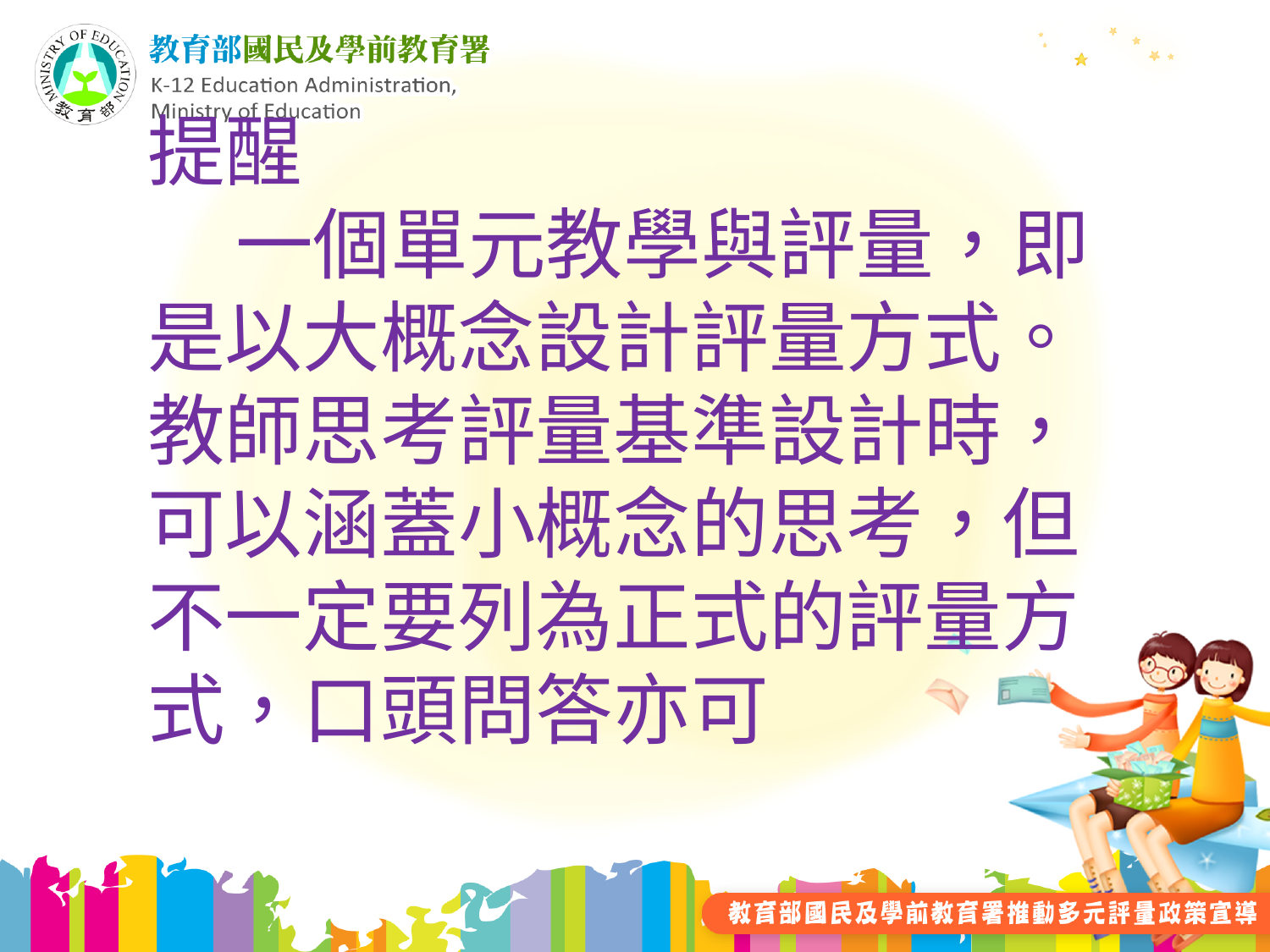

提醒
    一個單元教學與評量，即是以大概念設計評量方式。教師思考評量基準設計時，可以涵蓋小概念的思考，但不一定要列為正式的評量方式，口頭問答亦可